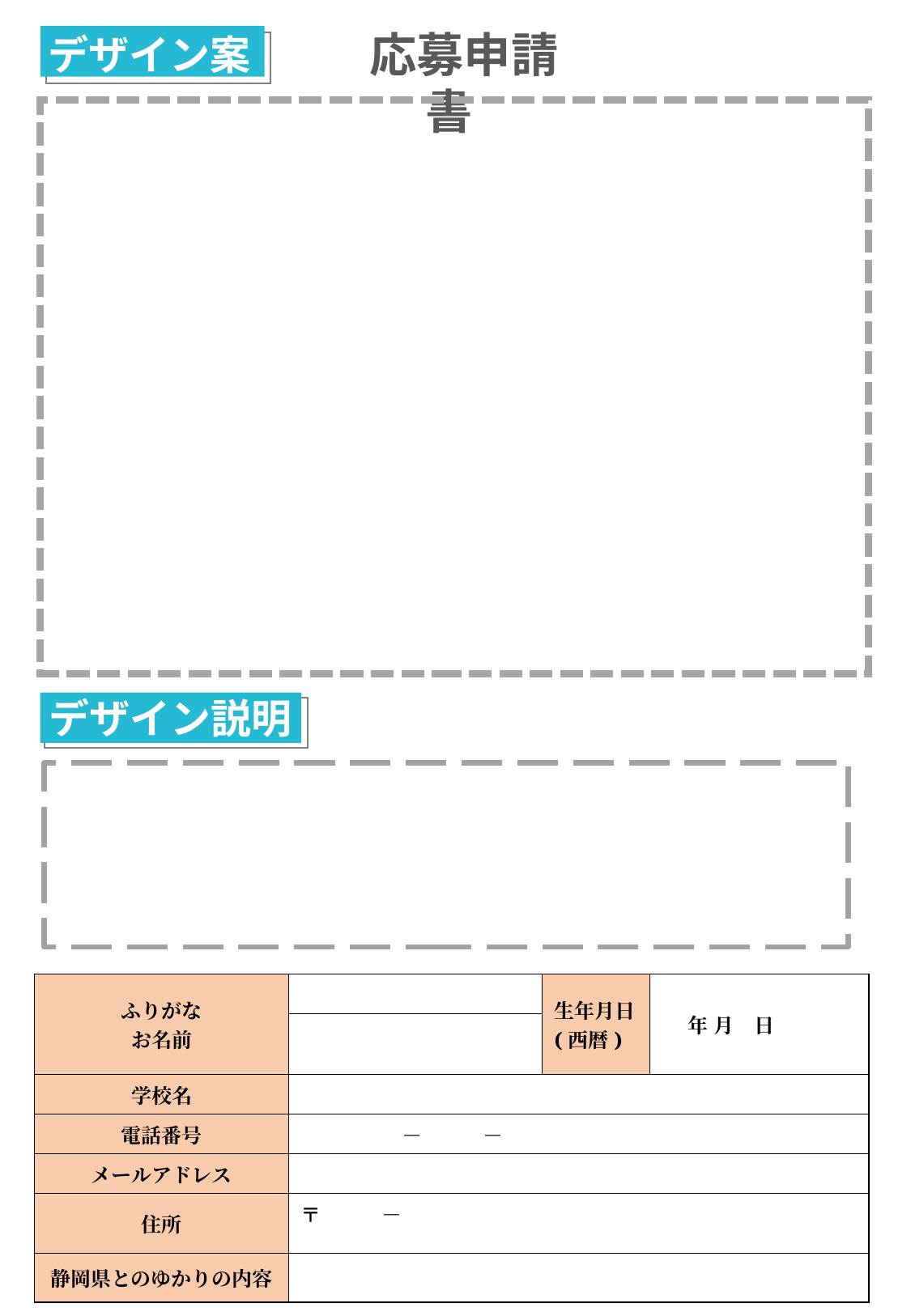

応募申請書
デザイン案

デザイン説明

| ふりがな お名前 |  | 生年月日 (西暦) | 年 月　日 |
| --- | --- | --- | --- |
|  |  |  |  |
| 学校名 |  |  |  |
| 電話番号 | －　　　－ |  |  |
| メールアドレス |  |  |  |
| 住所 | 〒　　　－ |  |  |
| 静岡県とのゆかりの内容 |  |  |  |